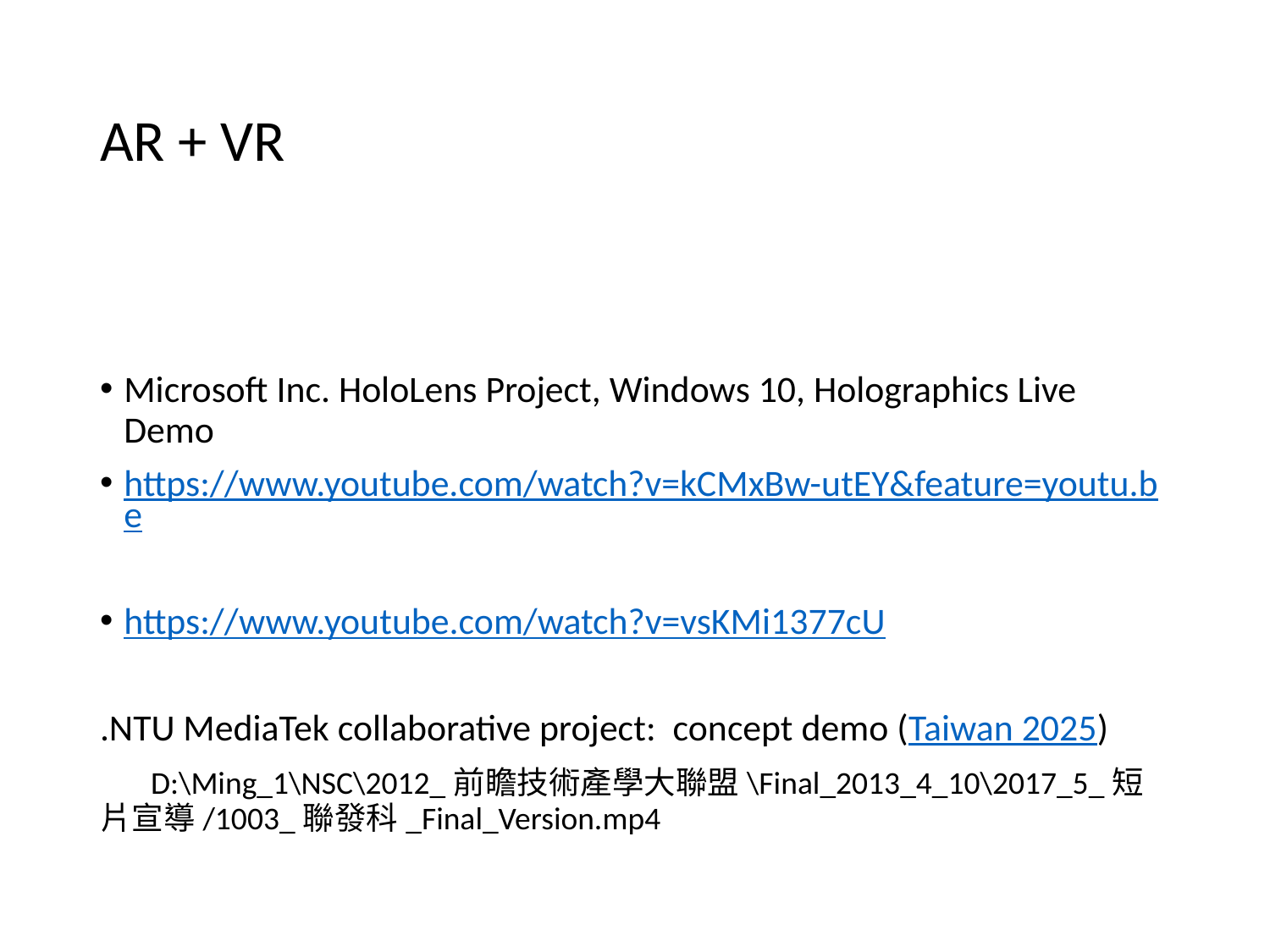

# AR + VR

Microsoft Inc. HoloLens Project, Windows 10, Holographics Live Demo
https://www.youtube.com/watch?v=kCMxBw-utEY&feature=youtu.be

https://www.youtube.com/watch?v=vsKMi1377cU

.NTU MediaTek collaborative project:  concept demo (Taiwan 2025)
      D:\Ming_1\NSC\2012_前瞻技術產學大聯盟\Final_2013_4_10\2017_5_短片宣導/1003_聯發科_Final_Version.mp4